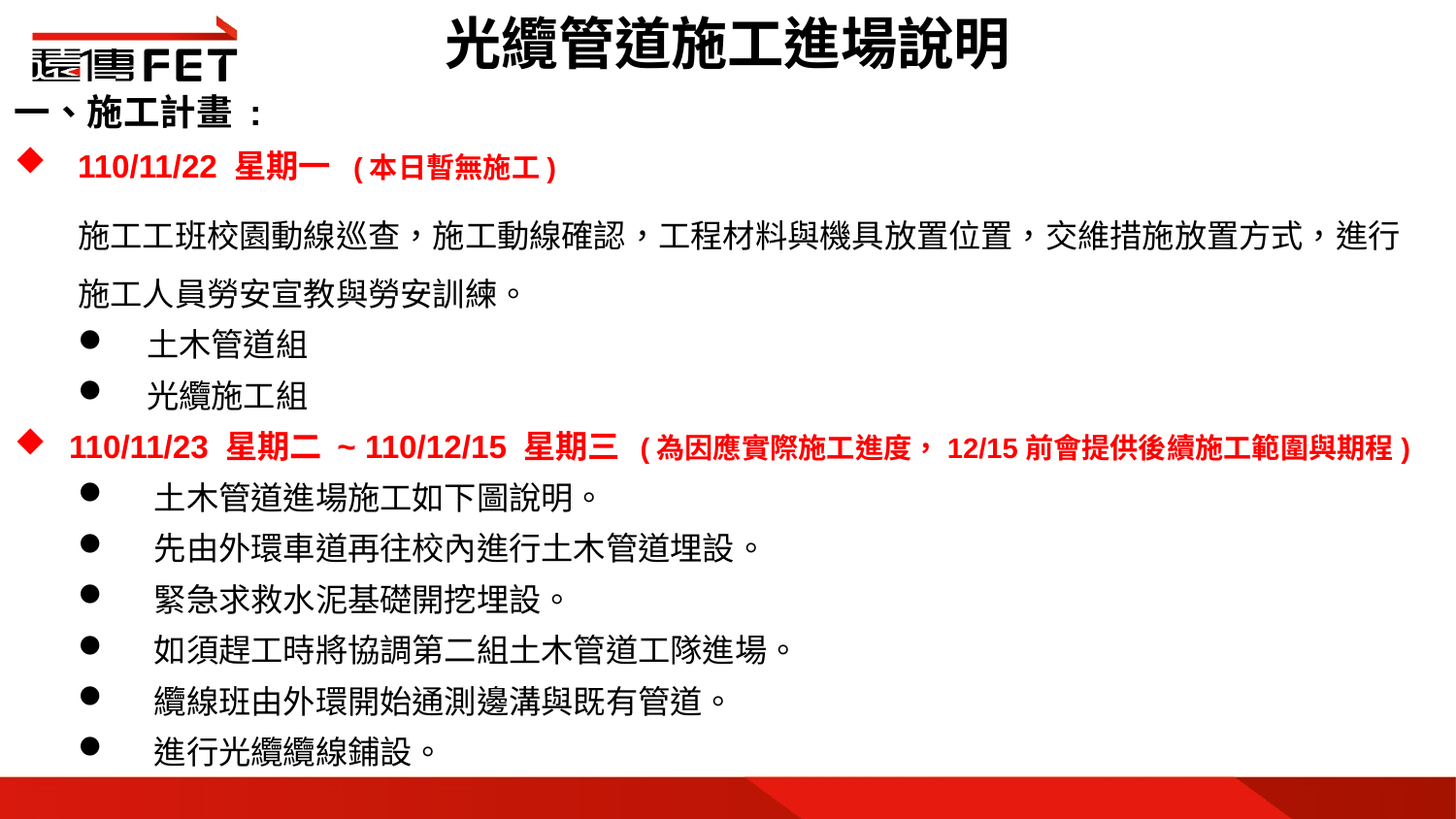

光纜管道施工進場說明
一、施工計畫 :
 110/11/22 星期一  (本日暫無施工)
施工工班校園動線巡查，施工動線確認，工程材料與機具放置位置，交維措施放置方式，進行 施工人員勞安宣教與勞安訓練。
    土木管道組
    光纜施工組
110/11/23 星期二 ~ 110/12/15 星期三  (為因應實際施工進度，12/15前會提供後續施工範圍與期程)
     土木管道進場施工如下圖說明。
     先由外環車道再往校內進行土木管道埋設。
     緊急求救水泥基礎開挖埋設。
     如須趕工時將協調第二組土木管道工隊進場。
     纜線班由外環開始通測邊溝與既有管道。
     進行光纜纜線鋪設。